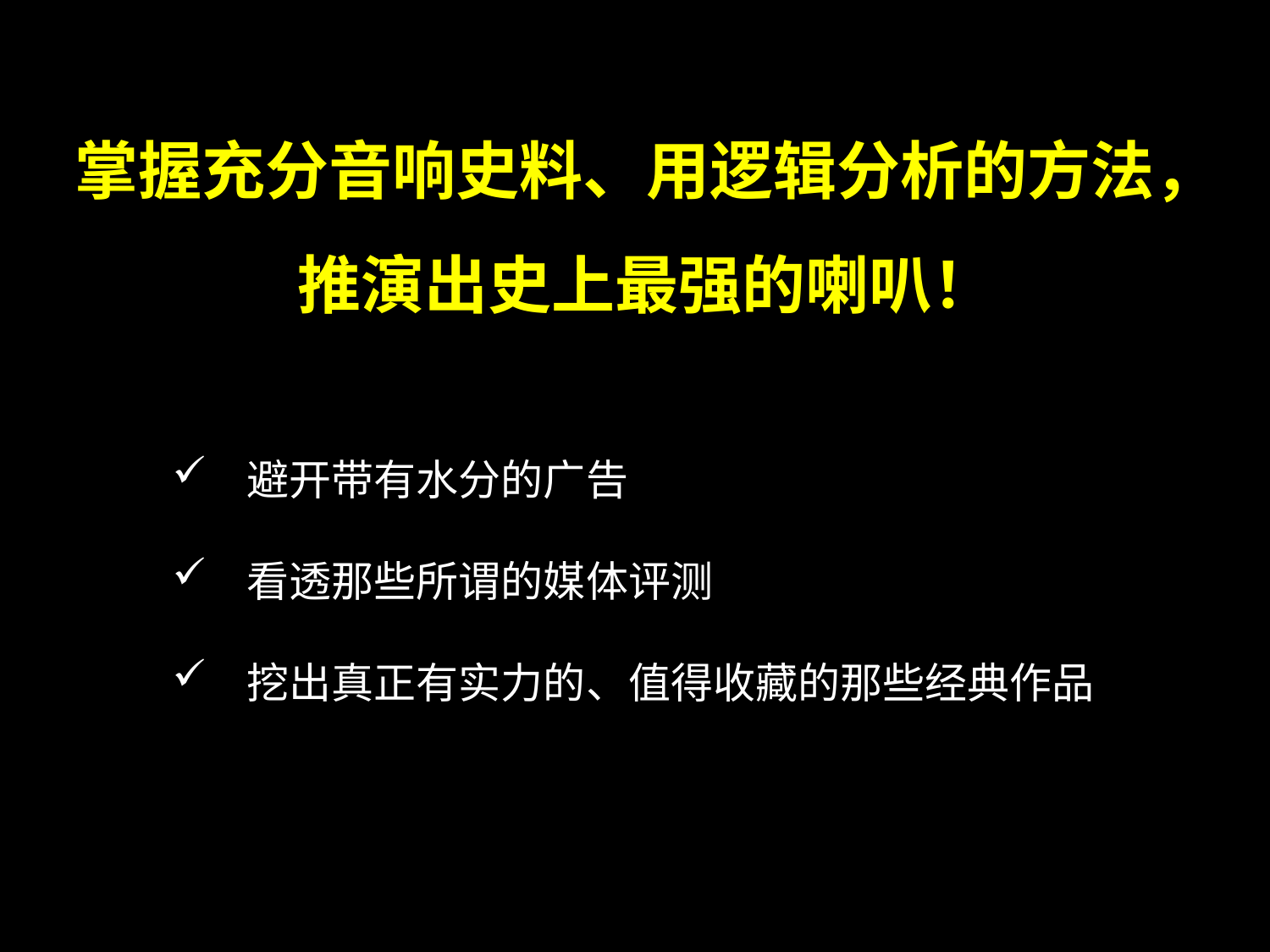

掌握充分音响史料、用逻辑分析的方法，
推演出史上最强的喇叭！

避开带有水分的广告
看透那些所谓的媒体评测
挖出真正有实力的、值得收藏的那些经典作品